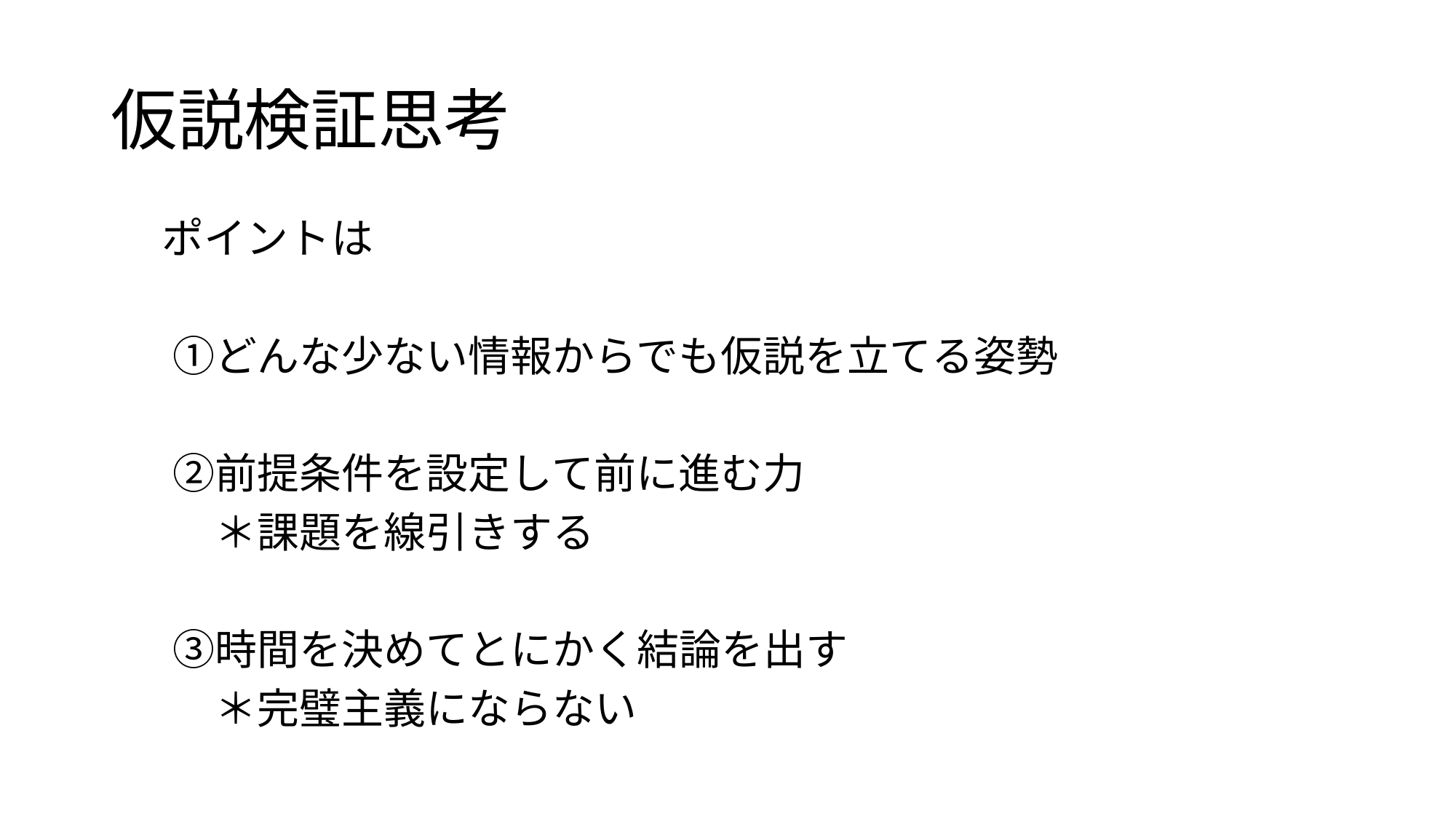

# 仮説検証思考
　　ポイントは

　　①どんな少ない情報からでも仮説を立てる姿勢

　　②前提条件を設定して前に進む力
　　　＊課題を線引きする

　　③時間を決めてとにかく結論を出す
　　　＊完璧主義にならない